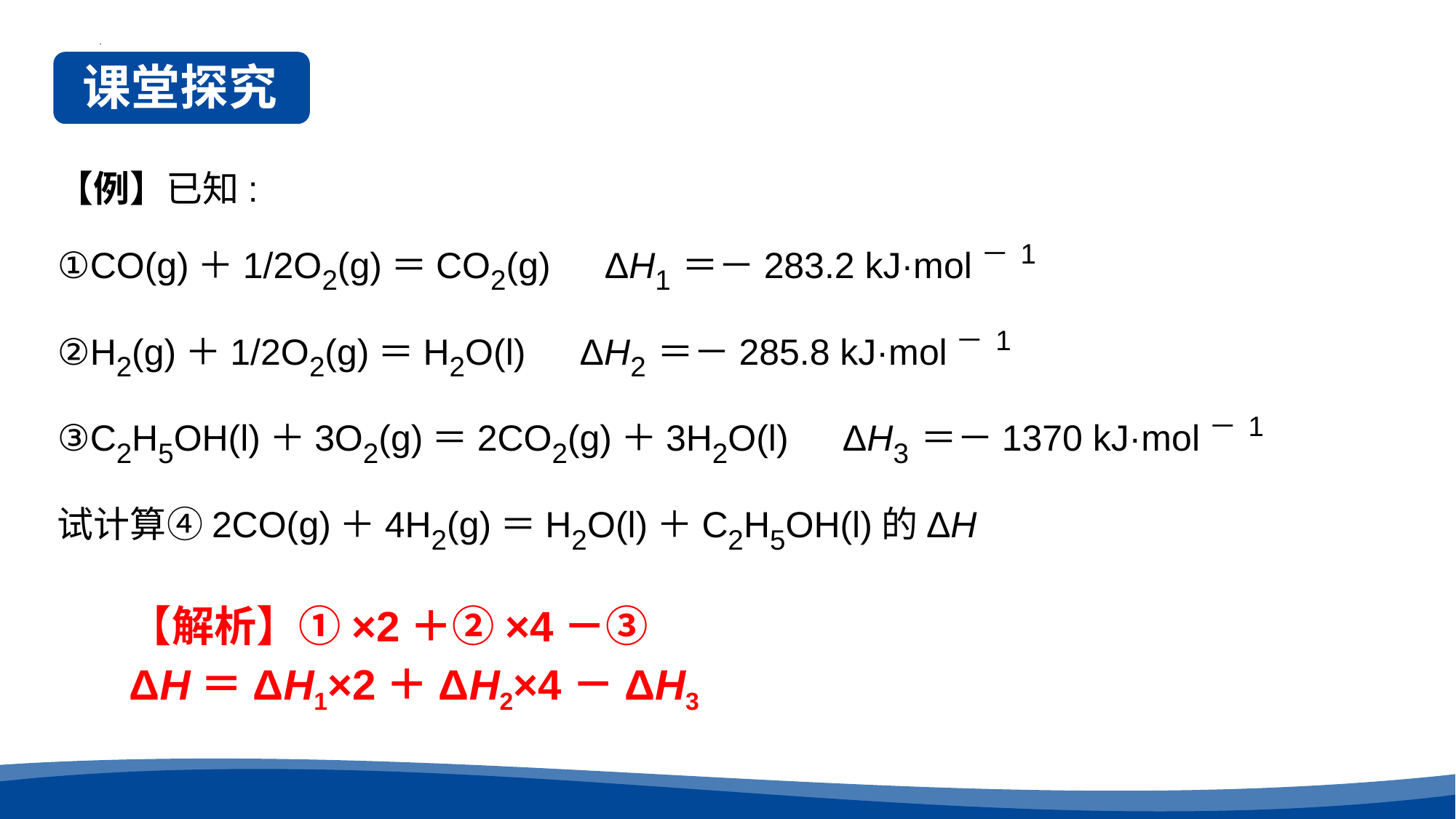

课堂探究

【例】已知:
①CO(g)＋1/2O2(g)＝CO2(g)　ΔH1＝－283.2 kJ·mol－1
②H2(g)＋1/2O2(g)＝H2O(l)　ΔH2＝－285.8 kJ·mol－1
③C2H5OH(l)＋3O2(g)＝2CO2(g)＋3H2O(l)　ΔH3＝－1370 kJ·mol－1
试计算④2CO(g)＋4H2(g)＝H2O(l)＋C2H5OH(l)的ΔH
【解析】①×2＋②×4－③
ΔH＝ΔH1×2＋ΔH2×4－ΔH3